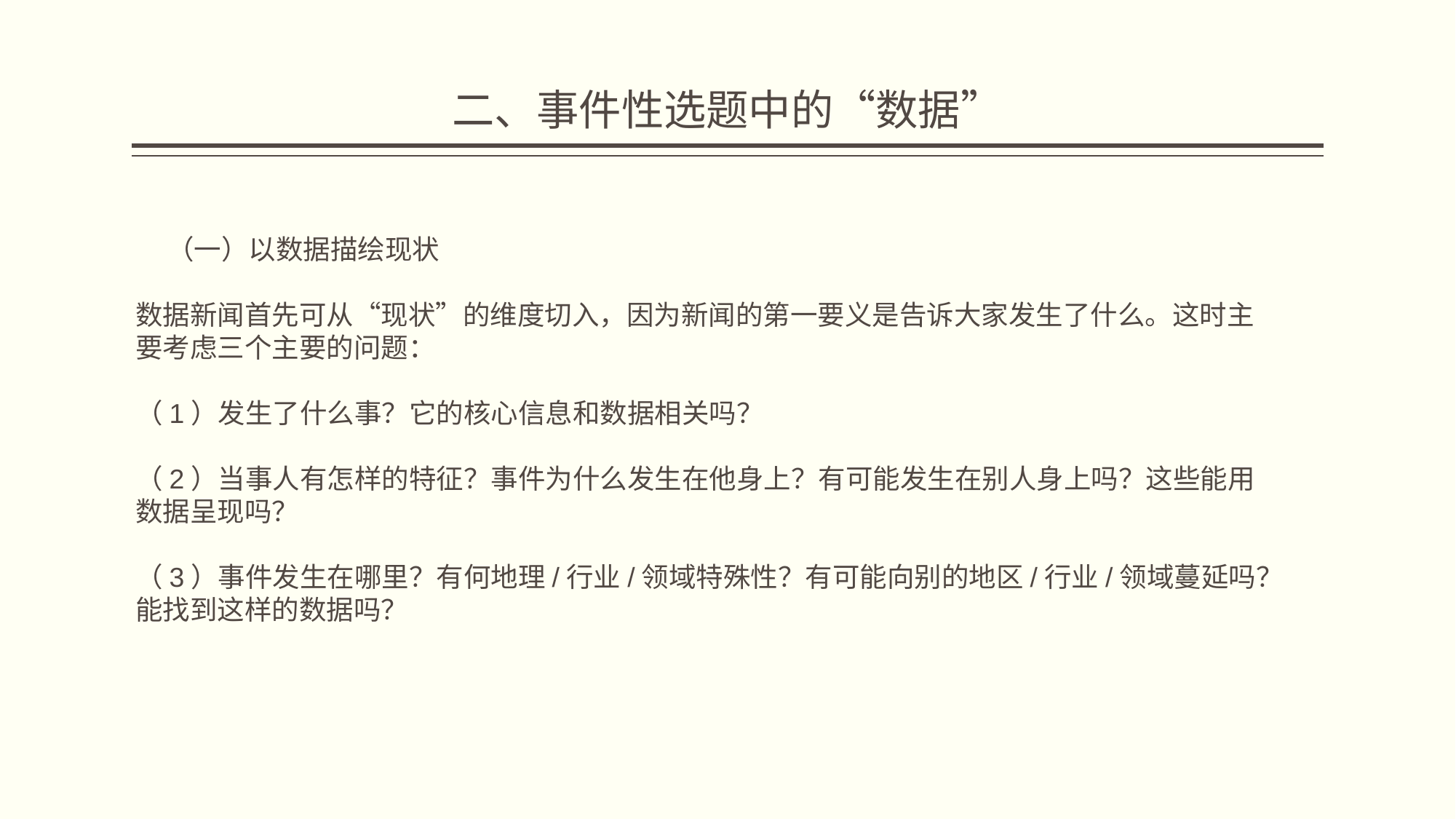

# 二、事件性选题中的“数据”
    （一）以数据描绘现状

数据新闻首先可从“现状”的维度切入，因为新闻的第一要义是告诉大家发生了什么。这时主要考虑三个主要的问题：

（1）发生了什么事？它的核心信息和数据相关吗？

（2）当事人有怎样的特征？事件为什么发生在他身上？有可能发生在别人身上吗？这些能用数据呈现吗？

（3）事件发生在哪里？有何地理/行业/领域特殊性？有可能向别的地区/行业/领域蔓延吗？能找到这样的数据吗？